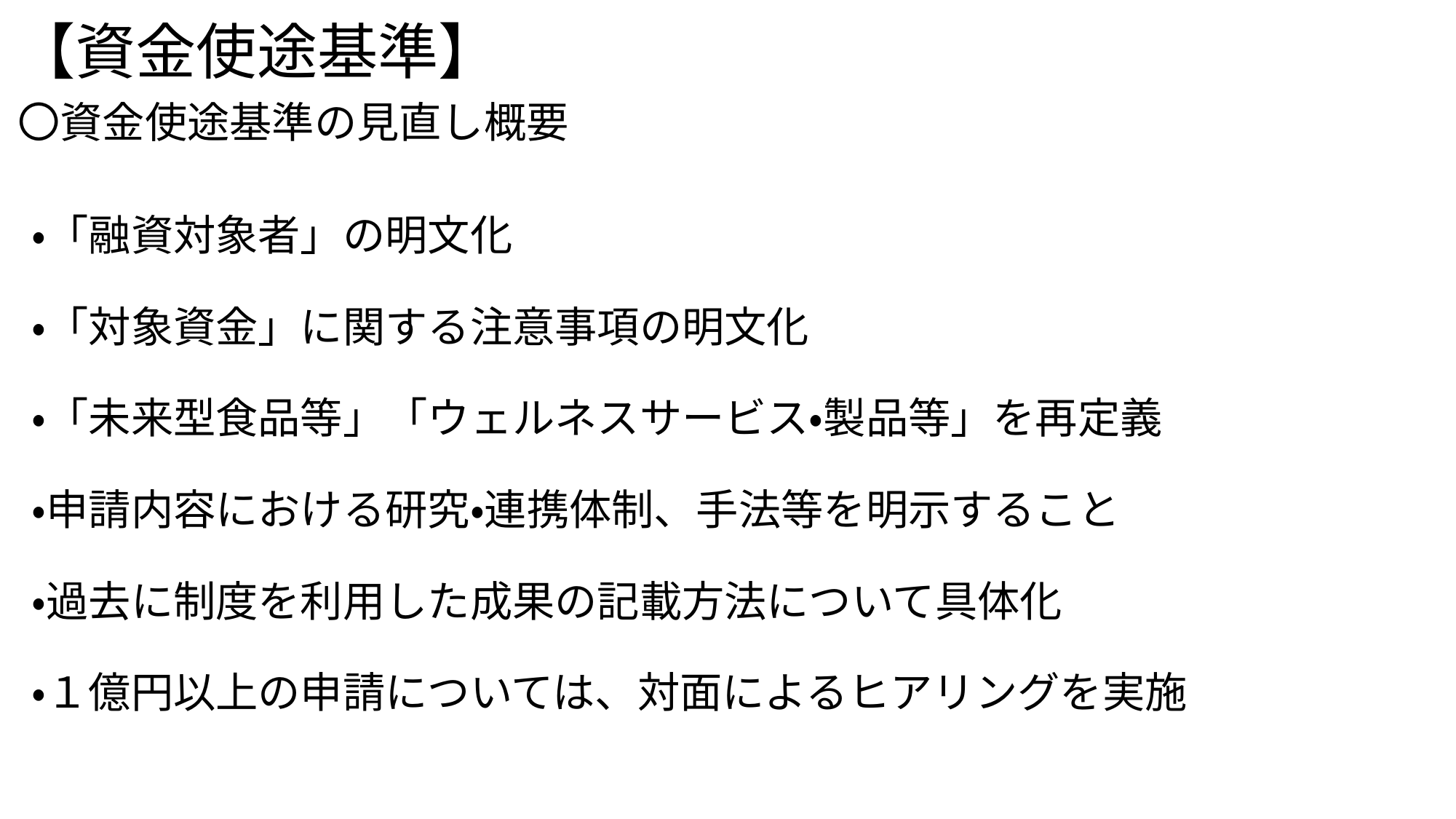

# 【資金使途基準】
〇資金使途基準の見直し概要

・「融資対象者」の明文化

・「対象資金」に関する注意事項の明文化

・「未来型食品等」「ウェルネスサービス・製品等」を再定義

・申請内容における研究・連携体制、手法等を明示すること

・過去に制度を利用した成果の記載方法について具体化

・１億円以上の申請については、対面によるヒアリングを実施